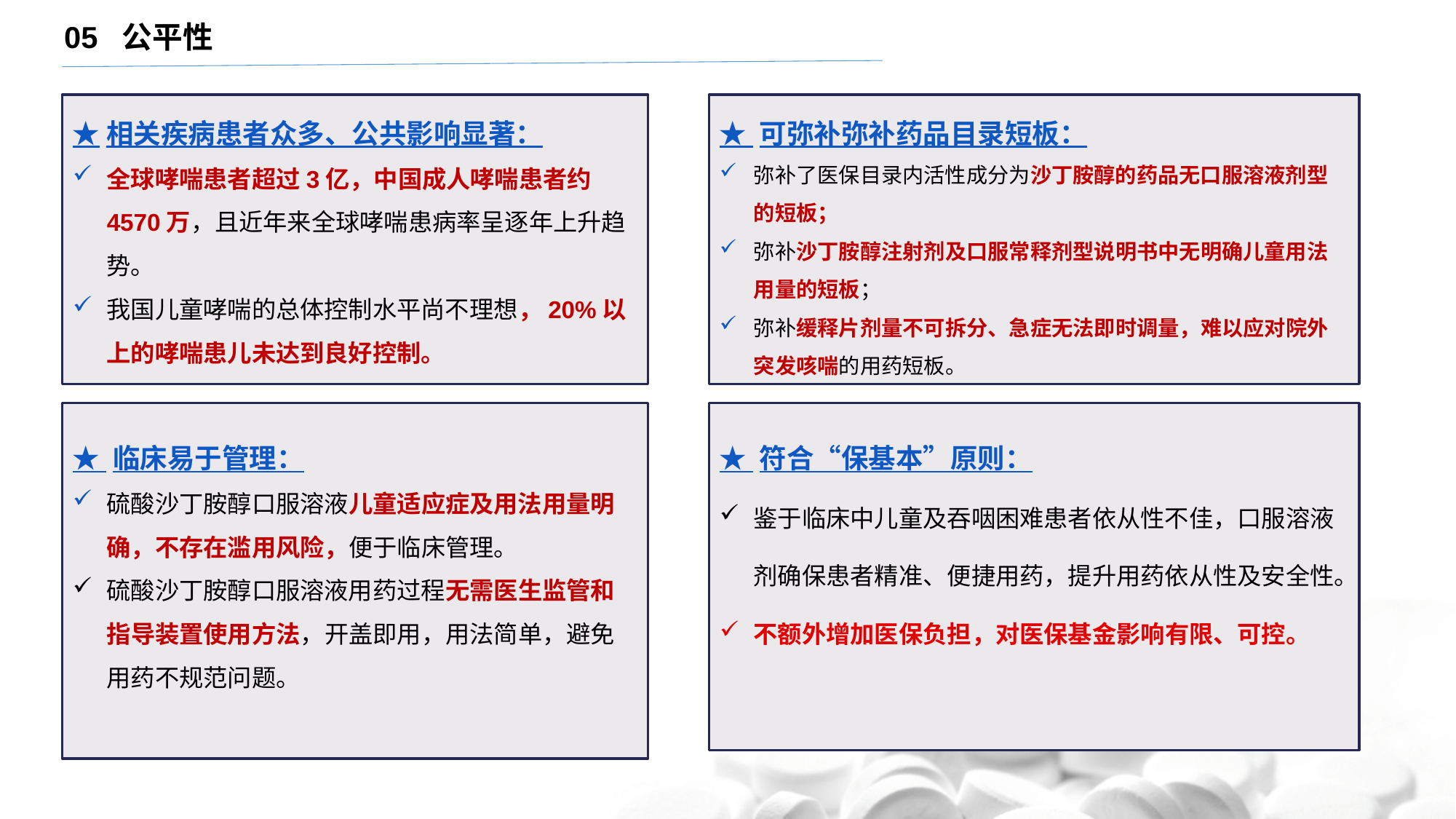

05  公平性
★相关疾病患者众多、公共影响显著：
全球哮喘患者超过3亿，中国成人哮喘患者约4570万，且近年来全球哮喘患病率呈逐年上升趋势。
我国儿童哮喘的总体控制水平尚不理想，20%以上的哮喘患儿未达到良好控制。
★ 可弥补弥补药品目录短板：
弥补了医保目录内活性成分为沙丁胺醇的药品无口服溶液剂型的短板；
弥补沙丁胺醇注射剂及口服常释剂型说明书中无明确儿童用法用量的短板；
弥补缓释片剂量不可拆分、急症无法即时调量，难以应对院外突发咳喘的用药短板。

★ 临床易于管理：
硫酸沙丁胺醇口服溶液儿童适应症及用法用量明确，不存在滥用风险，便于临床管理。
硫酸沙丁胺醇口服溶液用药过程无需医生监管和指导装置使用方法，开盖即用，用法简单，避免用药不规范问题。

★ 符合“保基本”原则：
鉴于临床中儿童及吞咽困难患者依从性不佳，口服溶液剂确保患者精准、便捷用药，提升用药依从性及安全性。
不额外增加医保负担，对医保基金影响有限、可控。